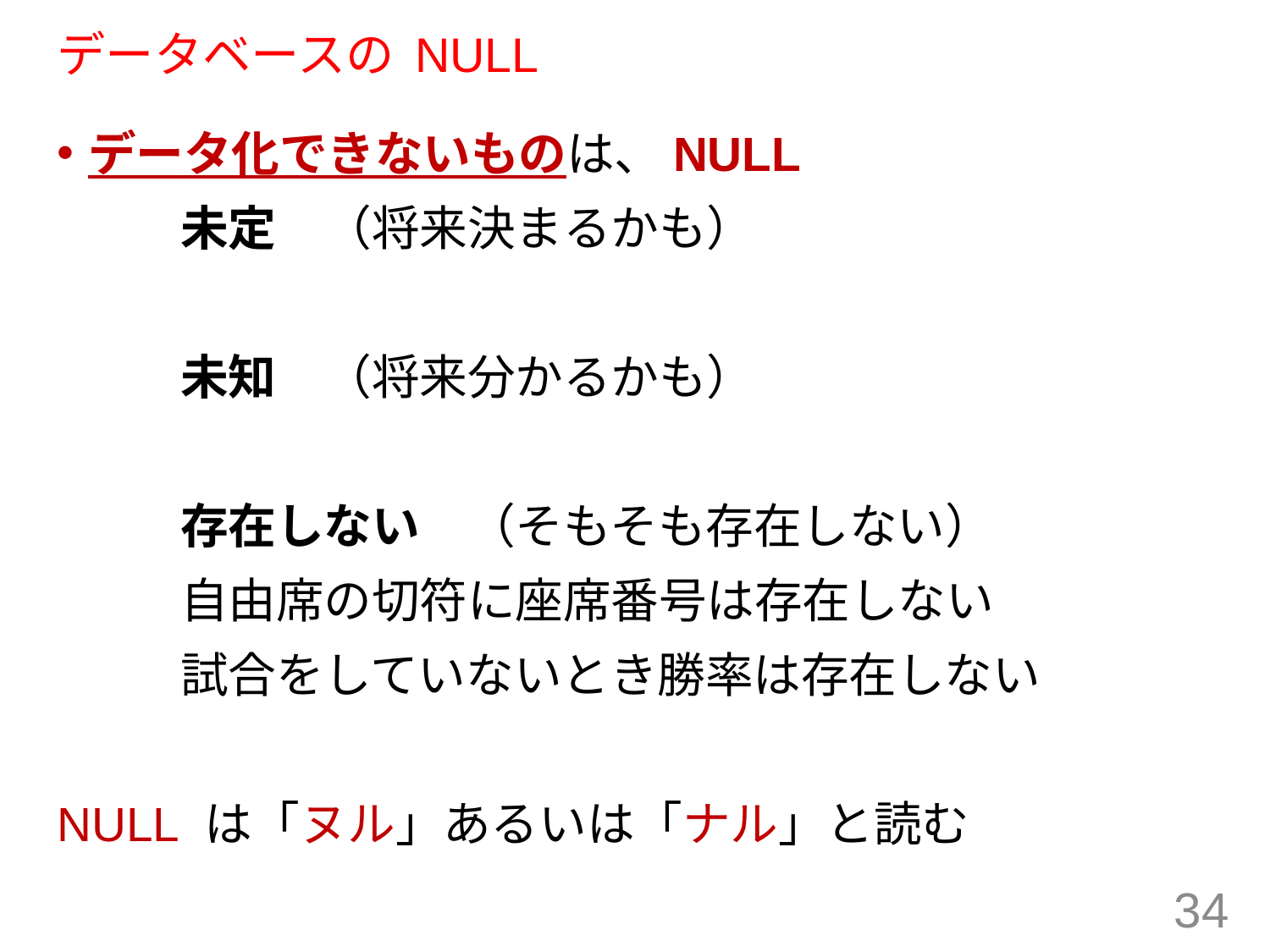

# データベースの NULL
データ化できないものは、NULL
	未定　（将来決まるかも）

	未知　（将来分かるかも）

	存在しない　（そもそも存在しない）
		自由席の切符に座席番号は存在しない
		試合をしていないとき勝率は存在しない

NULL は「ヌル」あるいは「ナル」と読む

34